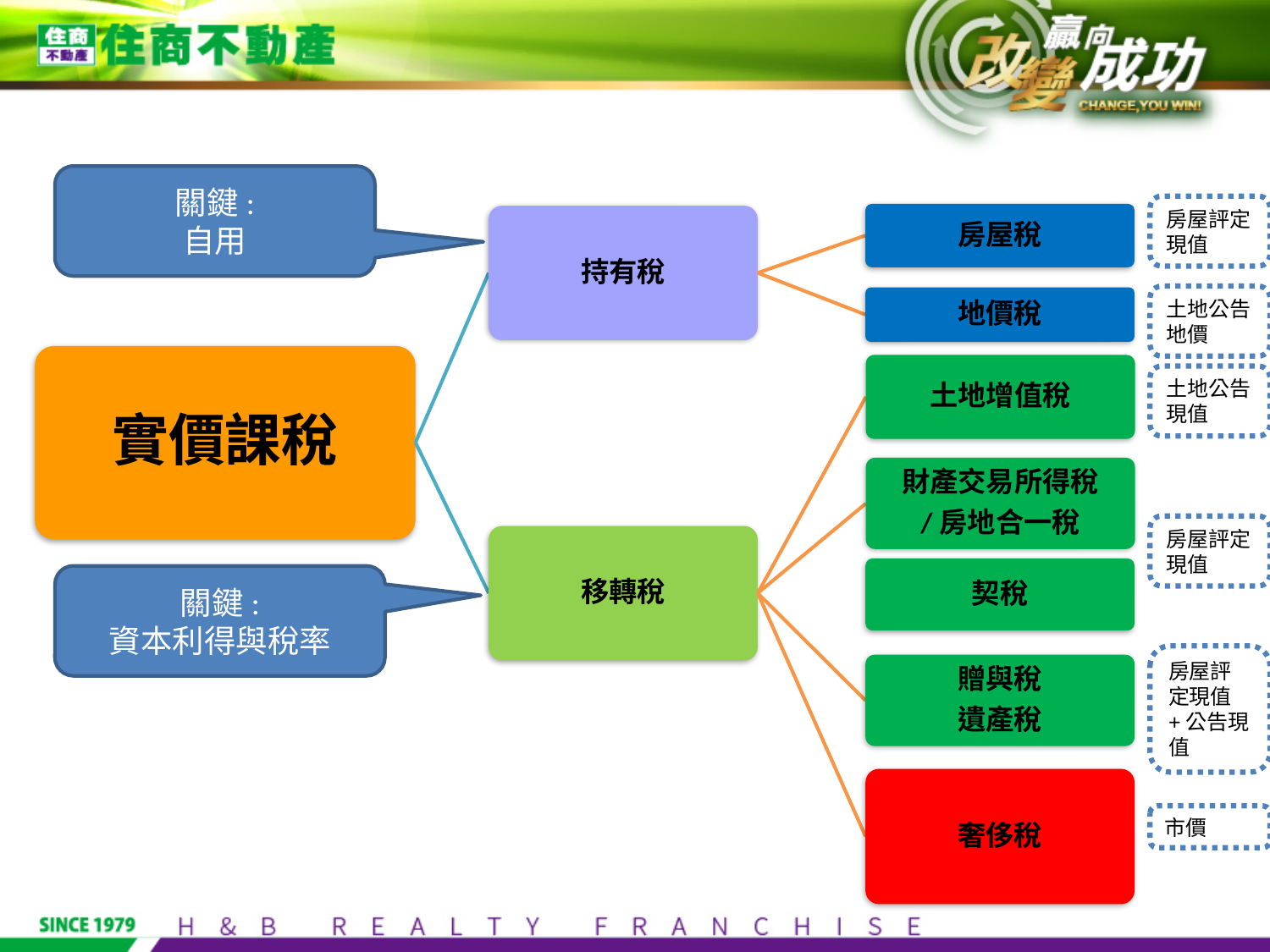

實價課稅

持有稅

房屋稅

地價稅

移轉稅

土地增值稅

財產交易所得稅
/房地合一稅

贈與稅
遺產稅

奢侈稅
契稅
關鍵:
自用
房屋評定現值
土地公告地價
土地公告現值
房屋評定現值
關鍵:
資本利得與稅率
房屋評定現值+公告現值
市價